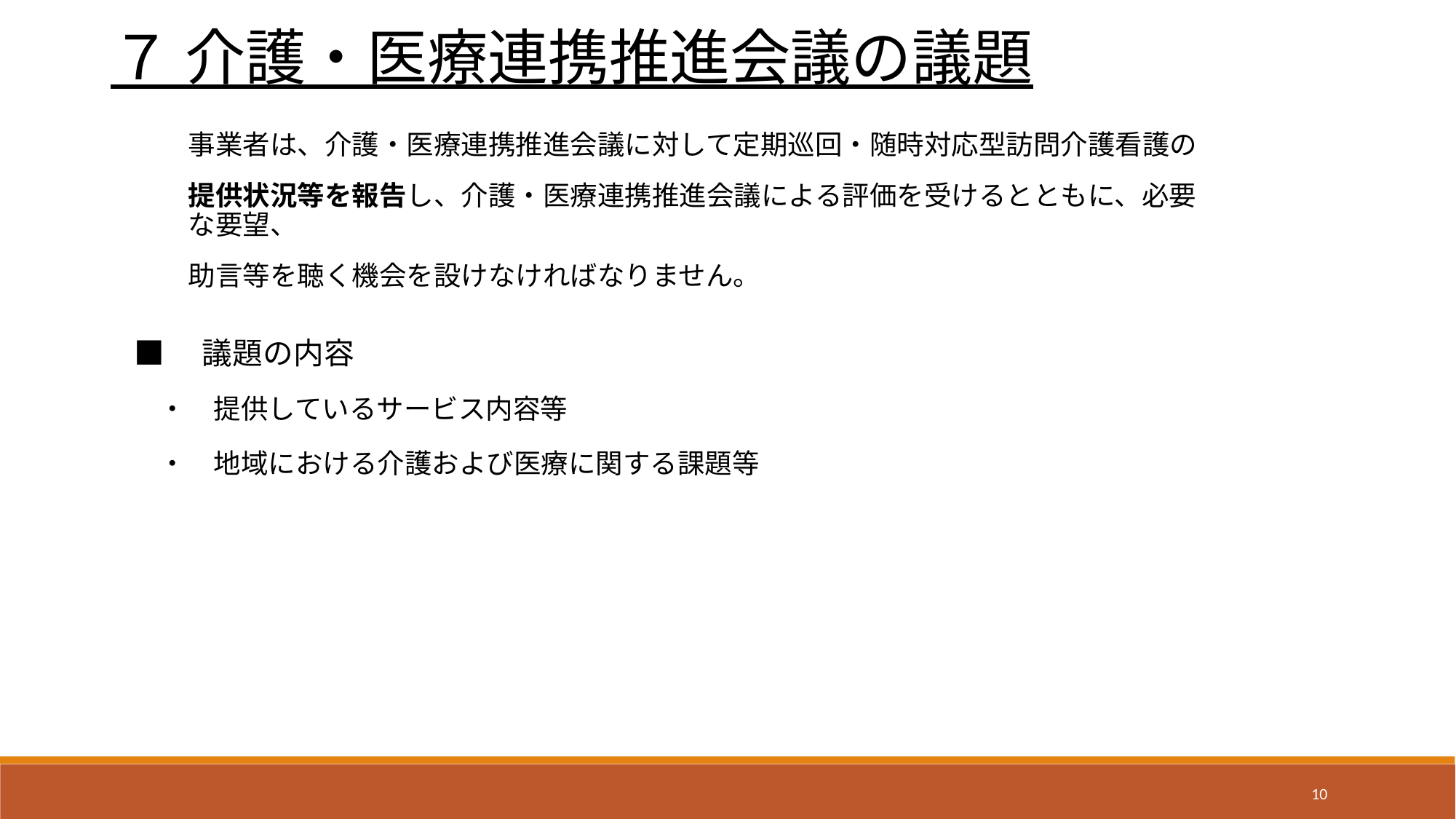

７ 介護・医療連携推進会議の議題
事業者は、介護・医療連携推進会議に対して定期巡回・随時対応型訪問介護看護の
提供状況等を報告し、介護・医療連携推進会議による評価を受けるとともに、必要な要望、
助言等を聴く機会を設けなければなりません。
■　議題の内容
   ・　提供しているサービス内容等
   ・　地域における介護および医療に関する課題等
10